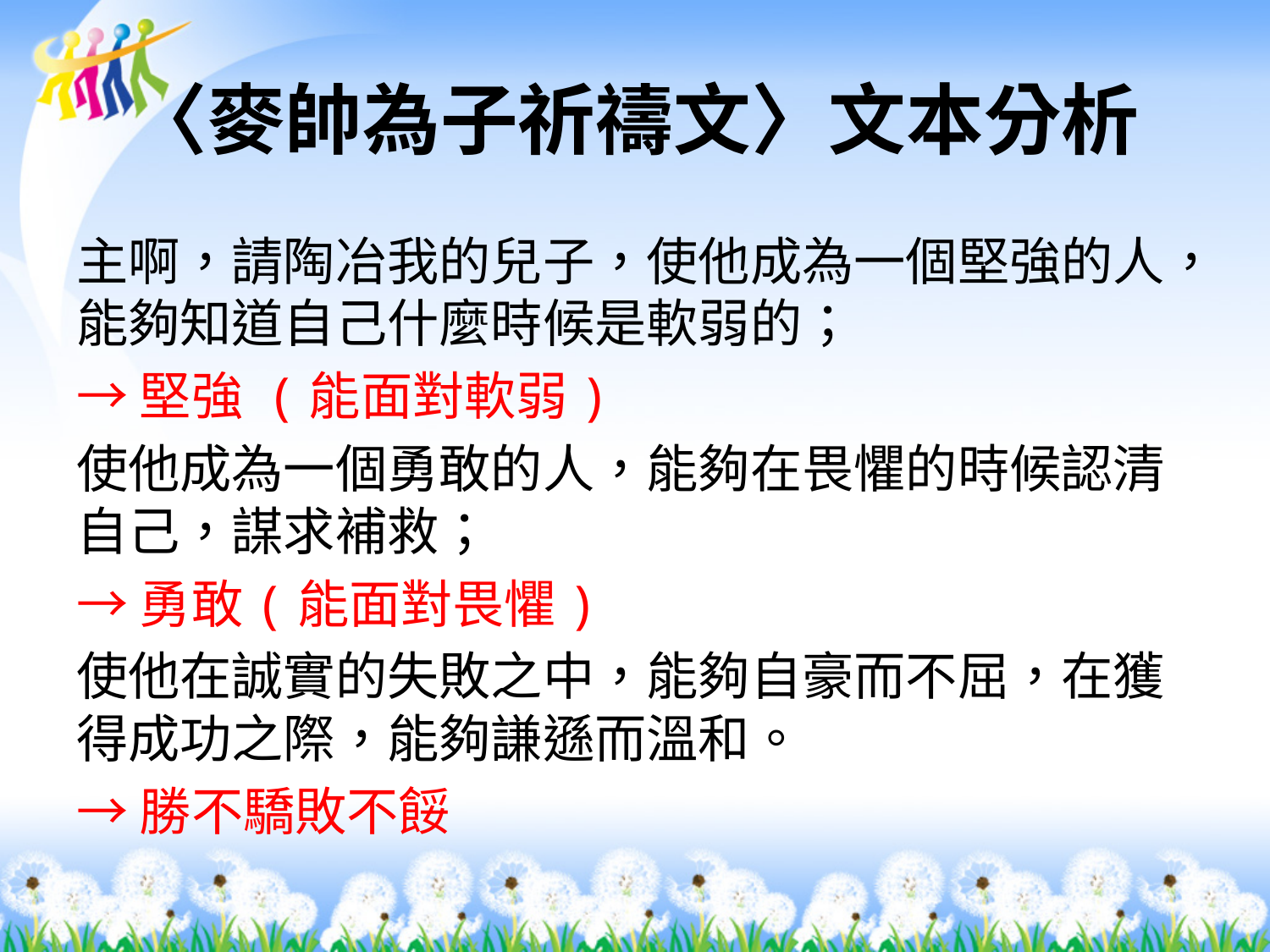

# 〈麥帥為子祈禱文〉文本分析
主啊，請陶冶我的兒子，使他成為一個堅強的人，能夠知道自己什麼時候是軟弱的；
→堅強 (能面對軟弱)
使他成為一個勇敢的人，能夠在畏懼的時候認清自己，謀求補救；
→勇敢(能面對畏懼)
使他在誠實的失敗之中，能夠自豪而不屈，在獲得成功之際，能夠謙遜而溫和。
→勝不驕敗不餒